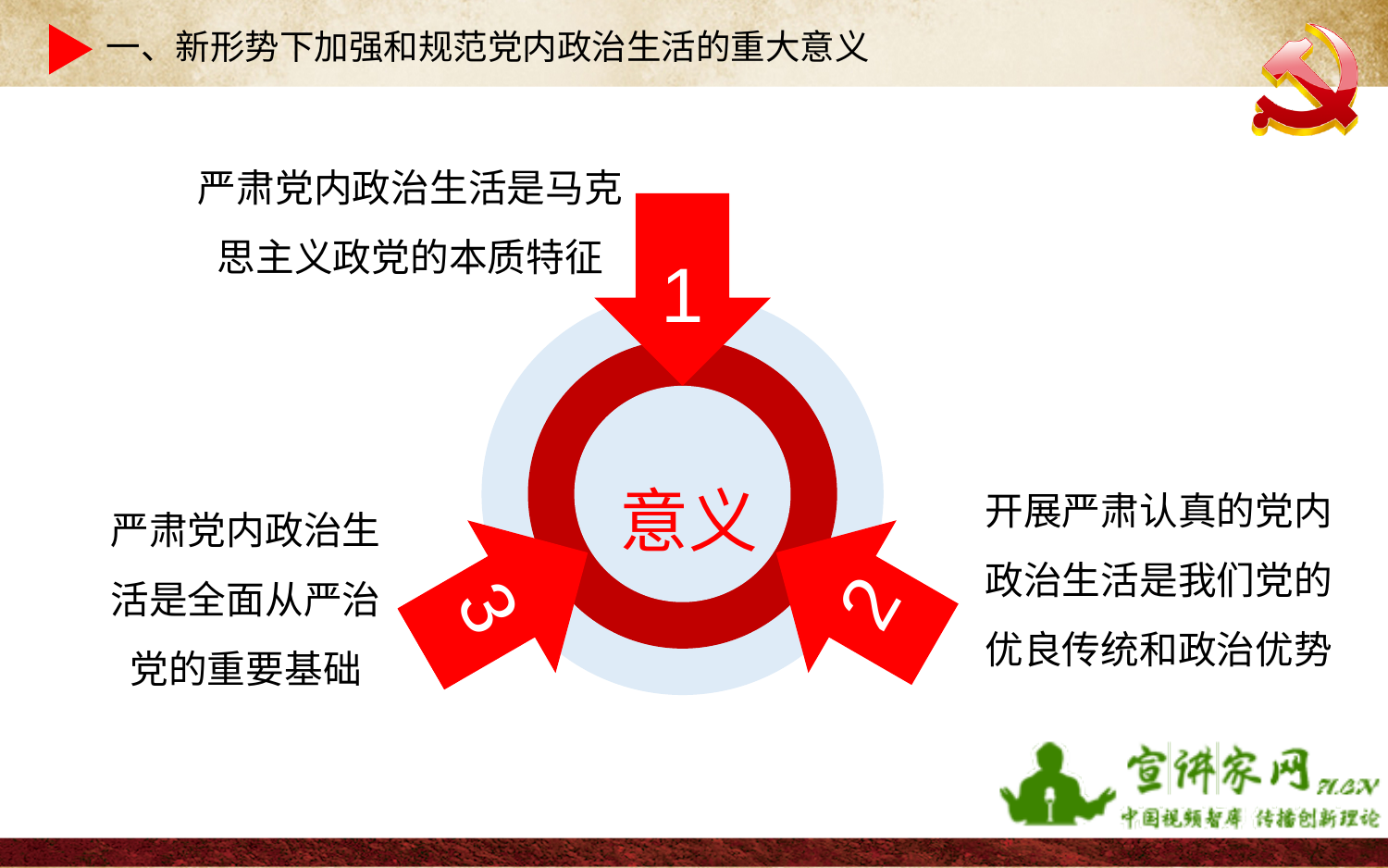

一、新形势下加强和规范党内政治生活的重大意义
严肃党内政治生活是马克思主义政党的本质特征

1

意义
开展严肃认真的党内政治生活是我们党的优良传统和政治优势
严肃党内政治生活是全面从严治党的重要基础

3

2